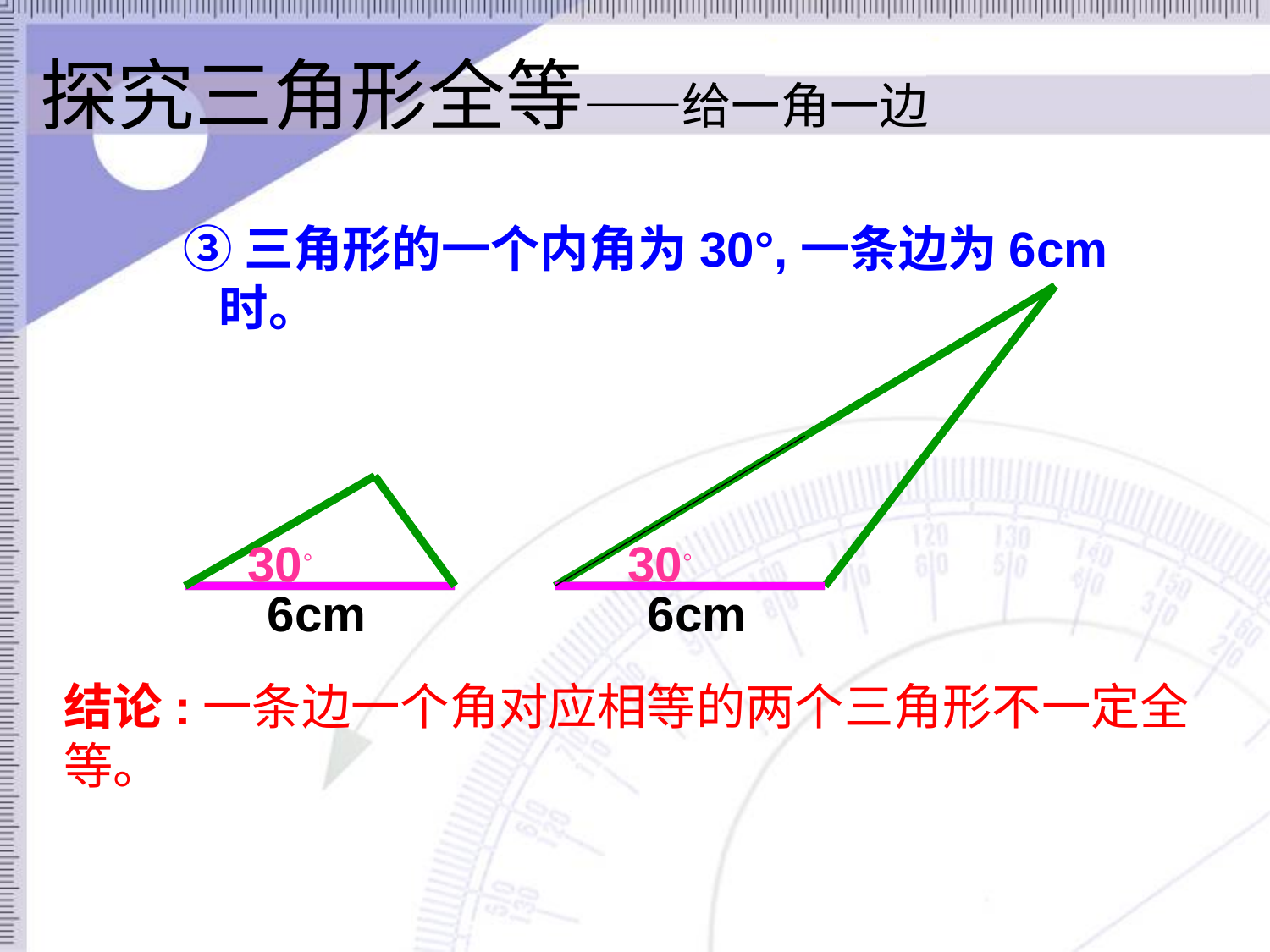

# 探究三角形全等——给一角一边
 ③三角形的一个内角为30°,一条边为6cm时。

30◦
30◦
6cm
6cm

结论:一条边一个角对应相等的两个三角形不一定全等。